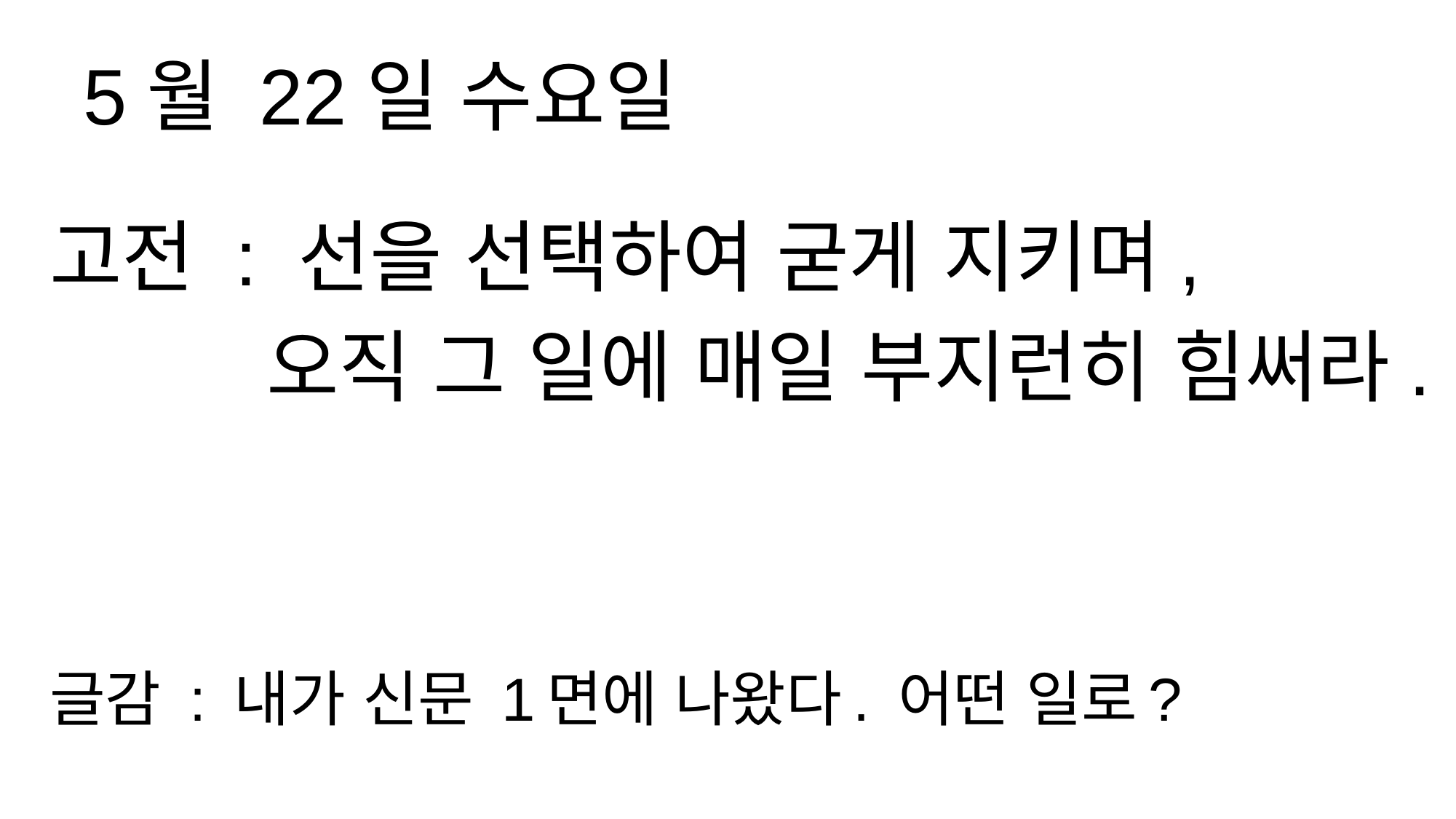

5월 22일 수요일
고전 : 선을 선택하여 굳게 지키며,
         오직 그 일에 매일 부지런히 힘써라.
글감 : 내가 신문 1면에 나왔다. 어떤 일로?